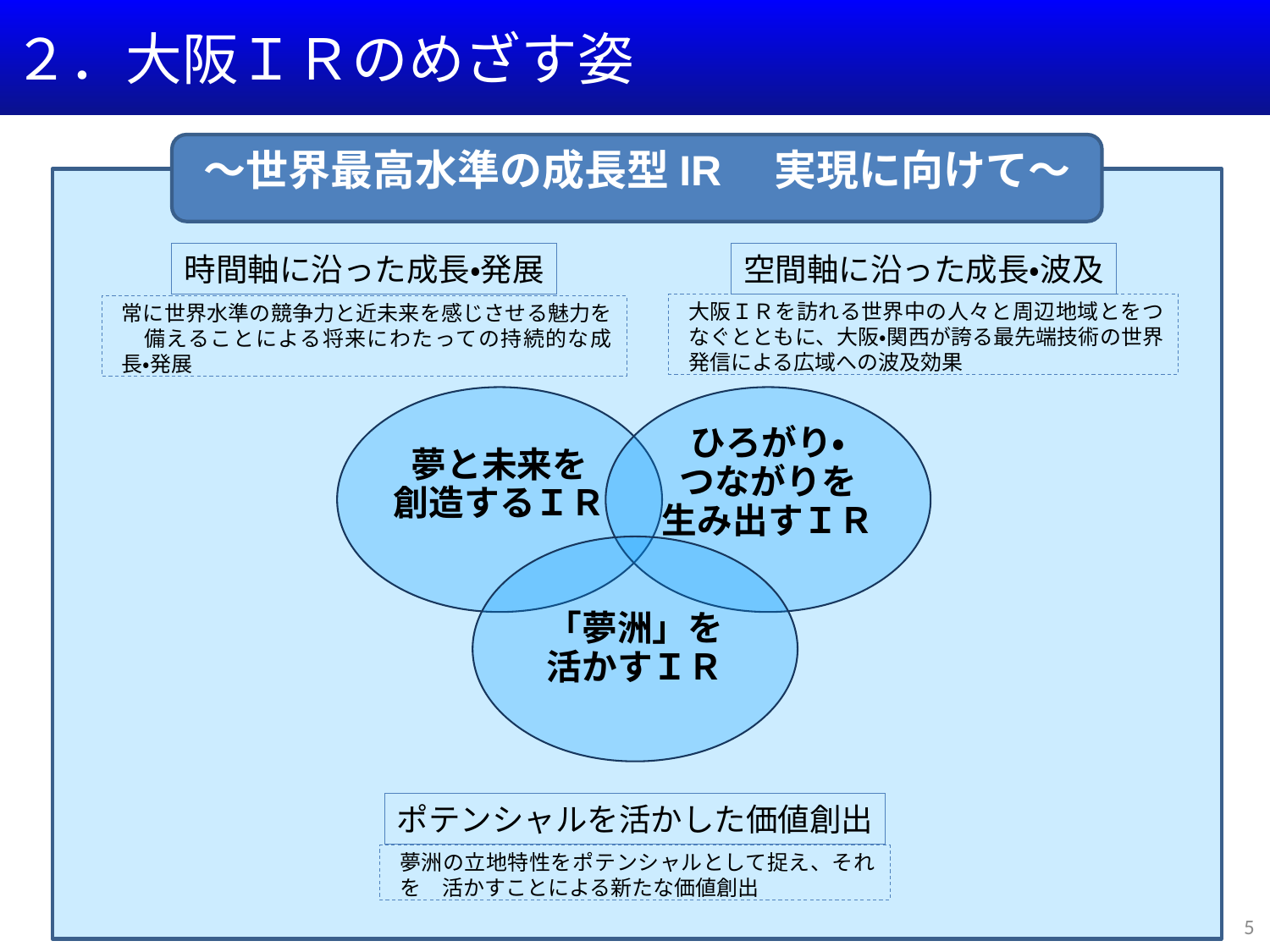

２．大阪ＩＲのめざす姿
～世界最高水準の成長型IR　実現に向けて～

時間軸に沿った成長・発展
常に世界水準の競争力と近未来を感じさせる魅力を　備えることによる将来にわたっての持続的な成長・発展
空間軸に沿った成長・波及
大阪ＩＲを訪れる世界中の人々と周辺地域とをつなぐとともに、大阪・関西が誇る最先端技術の世界発信による広域への波及効果
夢と未来を
創造するＩＲ
ひろがり・
つながりを
生み出すＩＲ
「夢洲」を
活かすＩＲ
ポテンシャルを活かした価値創出
夢洲の立地特性をポテンシャルとして捉え、それを　活かすことによる新たな価値創出
5